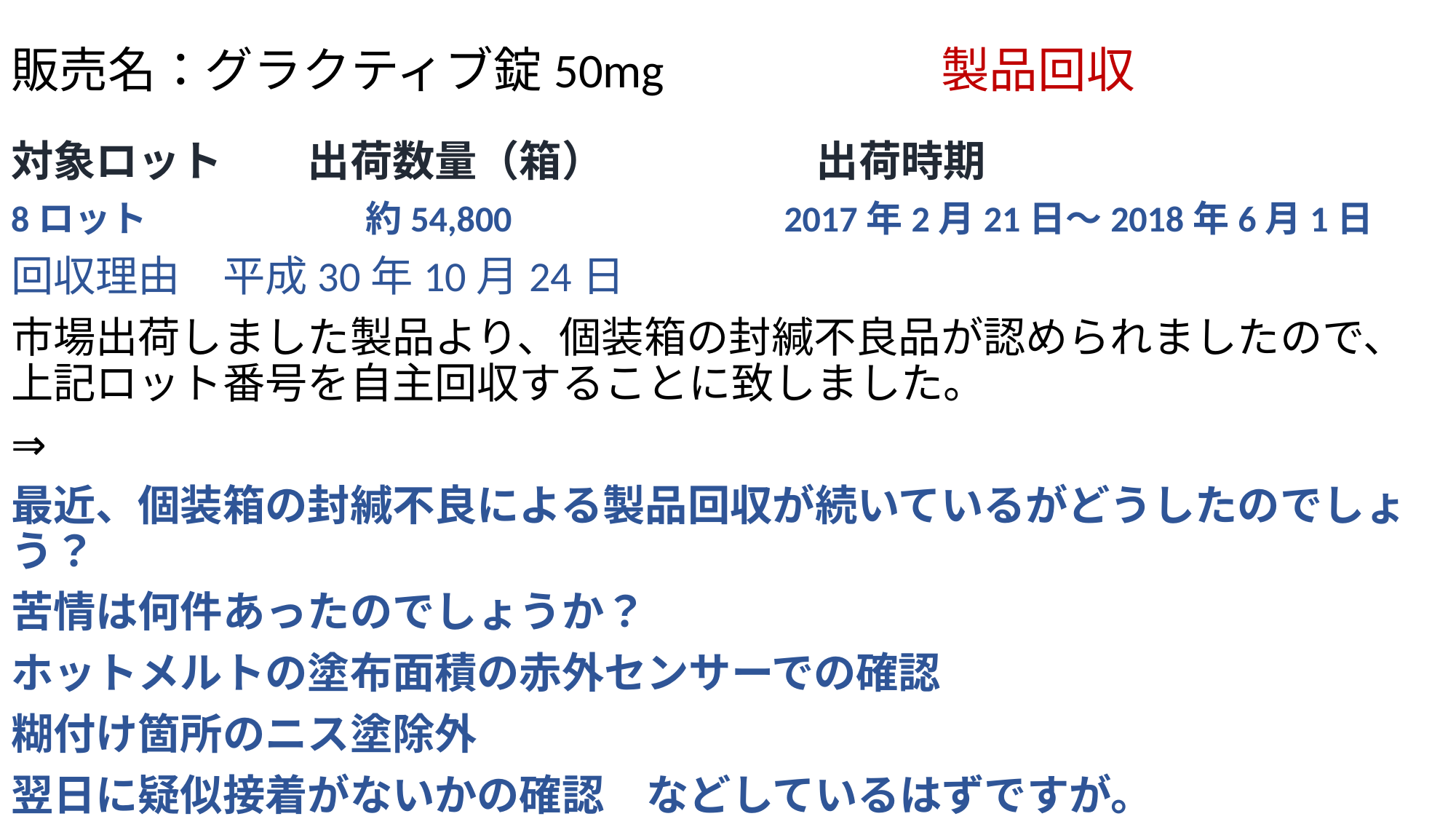

# 販売名：グラクティブ錠50mg  　　　　　製品回収
対象ロット　　出荷数量（箱）　　　　　出荷時期
8ロット　　　　　　約54,800　　　　　　　2017年2月21日～2018年6月1日
回収理由　平成30年10月24日
市場出荷しました製品より、個装箱の封緘不良品が認められましたので、上記ロット番号を自主回収することに致しました。
⇒
最近、個装箱の封緘不良による製品回収が続いているがどうしたのでしょう？
苦情は何件あったのでしょうか？
ホットメルトの塗布面積の赤外センサーでの確認
糊付け箇所のニス塗除外
翌日に疑似接着がないかの確認　などしているはずですが。